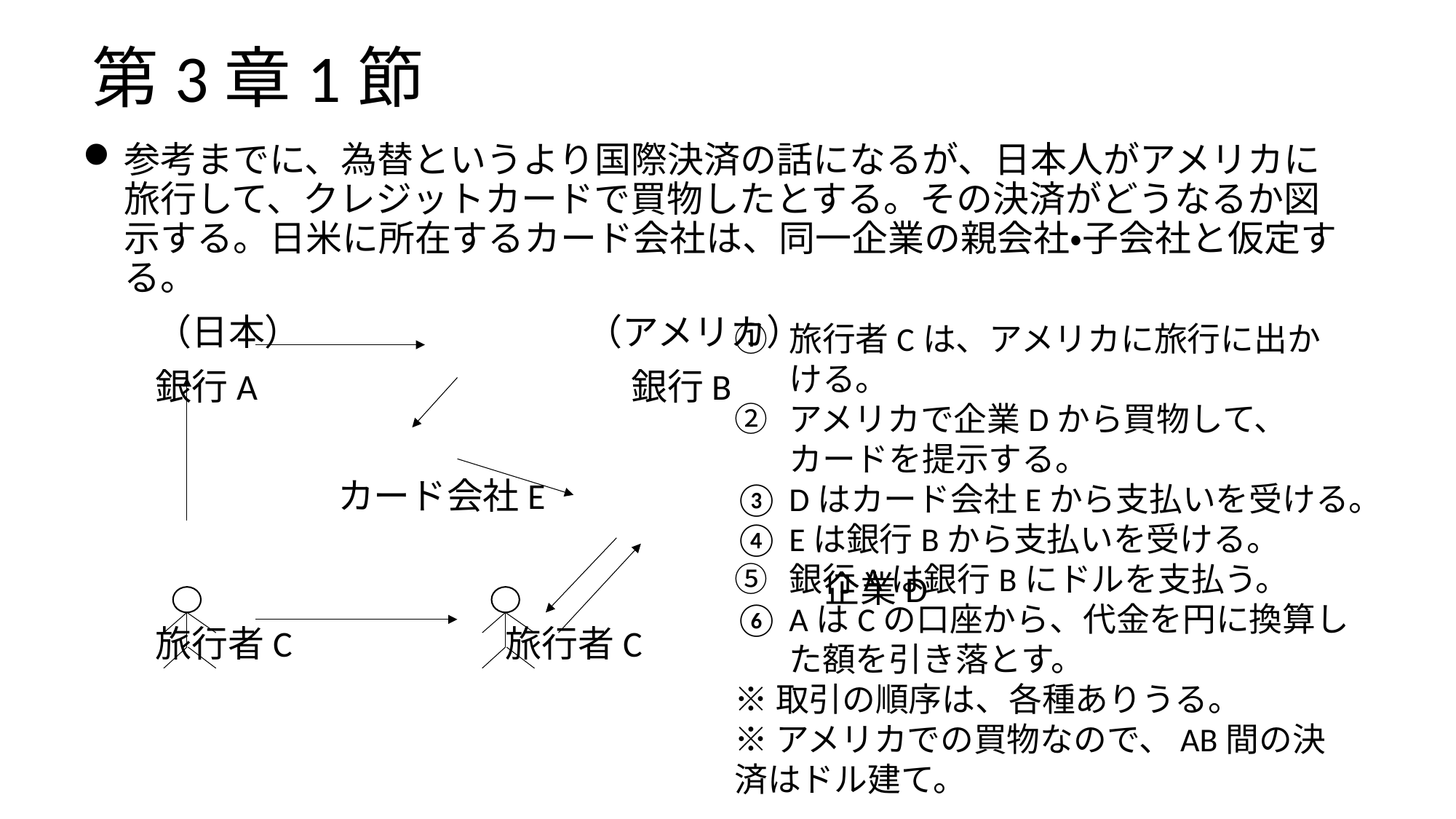

# 第3章1節
参考までに、為替というより国際決済の話になるが、日本人がアメリカに旅行して、クレジットカードで買物したとする。その決済がどうなるか図示する。日米に所在するカード会社は、同一企業の親会社・子会社と仮定する。
　　（日本）　　　　　　　　（アメリカ）
　　銀行A　　　　　　　　　　銀行B

　　　　　　　カード会社E
     　　　　　　　　　　　　　　　　　　　企業D
　　旅行者C　　                旅行者C

旅行者Cは、アメリカに旅行に出かける。
アメリカで企業Dから買物して、カードを提示する。
Dはカード会社Eから支払いを受ける。
Eは銀行Bから支払いを受ける。
銀行Aは銀行Bにドルを支払う。
AはCの口座から、代金を円に換算した額を引き落とす。
※取引の順序は、各種ありうる。
※アメリカでの買物なので、AB間の決済はドル建て。